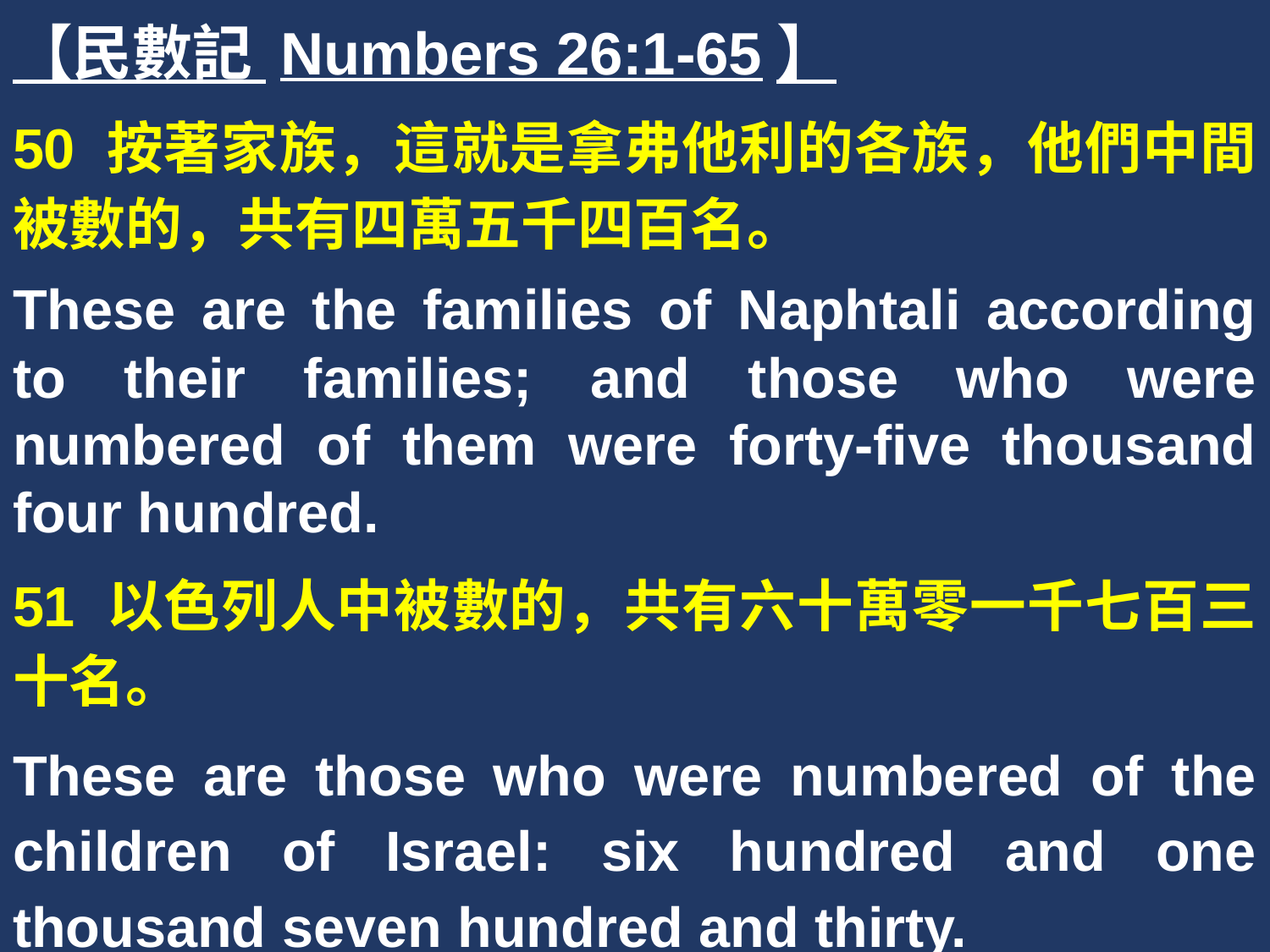

【民數記 Numbers 26:1-65】
50 按著家族，這就是拿弗他利的各族，他們中間被數的，共有四萬五千四百名。
These are the families of Naphtali according to their families; and those who were numbered of them were forty-five thousand four hundred.
51 以色列人中被數的，共有六十萬零一千七百三十名。
These are those who were numbered of the children of Israel: six hundred and one thousand seven hundred and thirty.